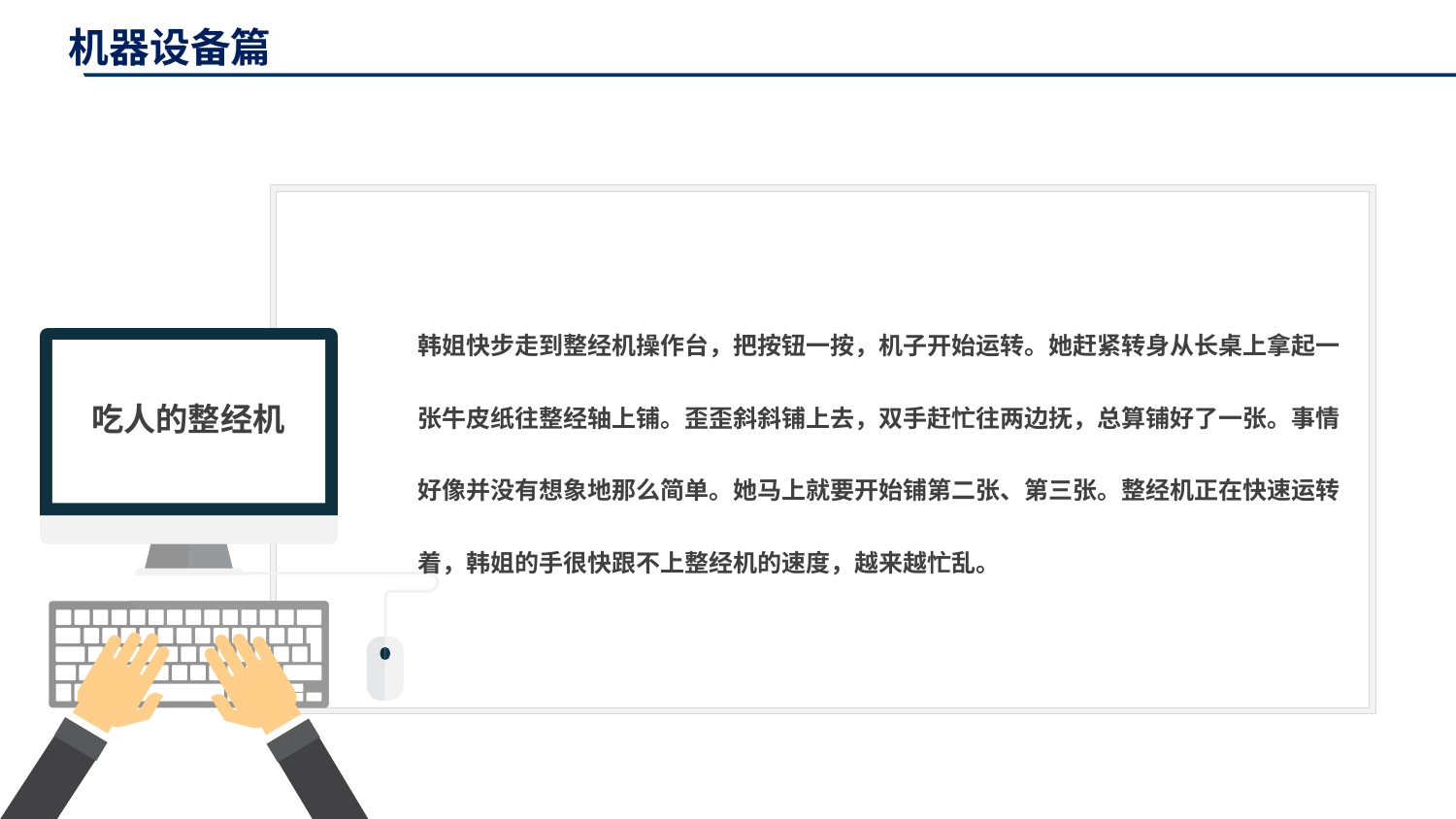

机器设备篇

韩姐快步走到整经机操作台，把按钮一按，机子开始运转。她赶紧转身从长桌上拿起一张牛皮纸往整经轴上铺。歪歪斜斜铺上去，双手赶忙往两边抚，总算铺好了一张。事情好像并没有想象地那么简单。她马上就要开始铺第二张、第三张。整经机正在快速运转着，韩姐的手很快跟不上整经机的速度，越来越忙乱。

吃人的整经机